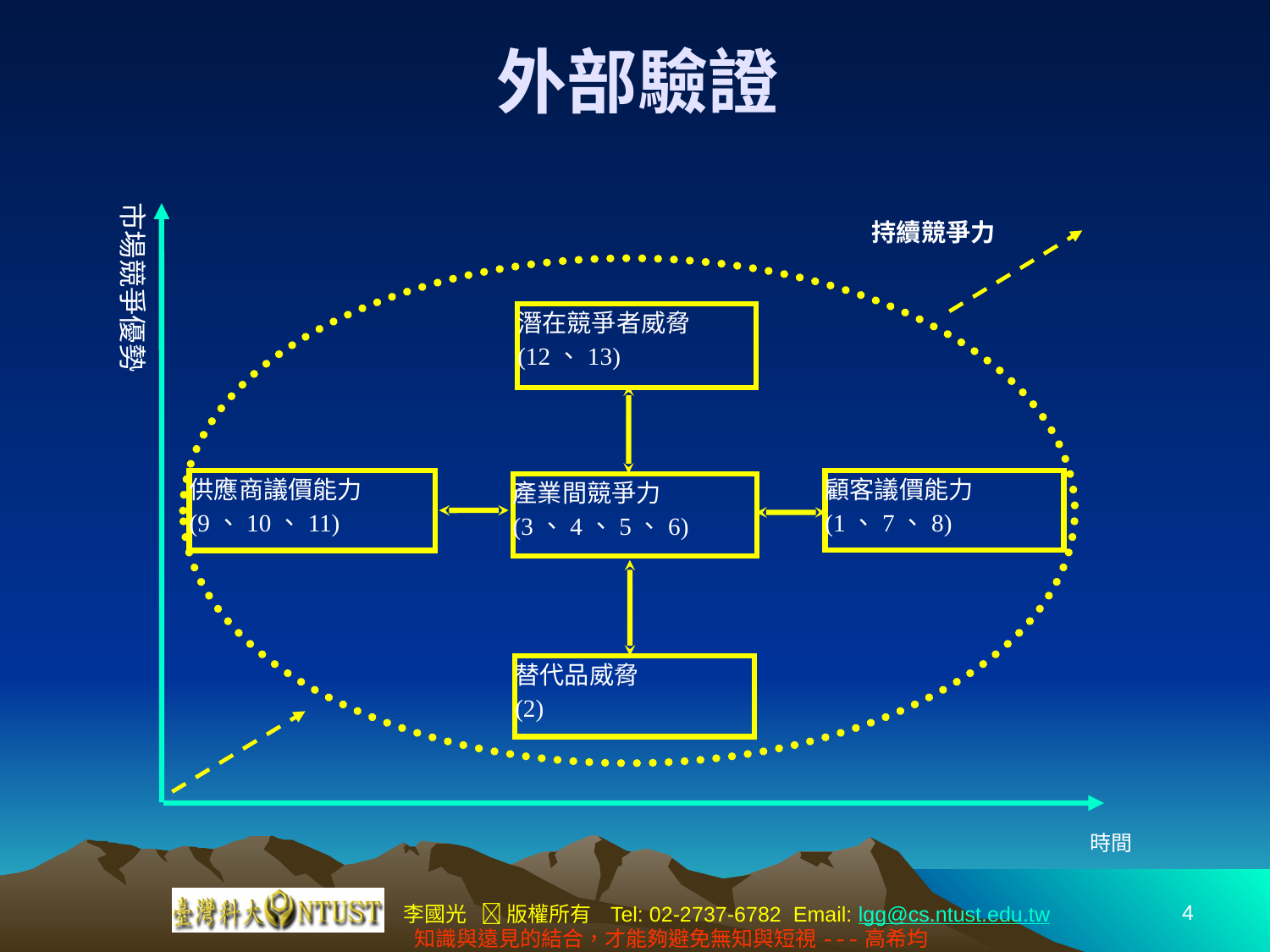

# 外部驗證
市場競爭優勢

持續競爭力

潛在競爭者威脅
(12、13)

供應商議價能力
(9、10、11)
顧客議價能力
(1、7、8)
產業間競爭力
(3、4、5、6)

替代品威脅
(2)

時間
4